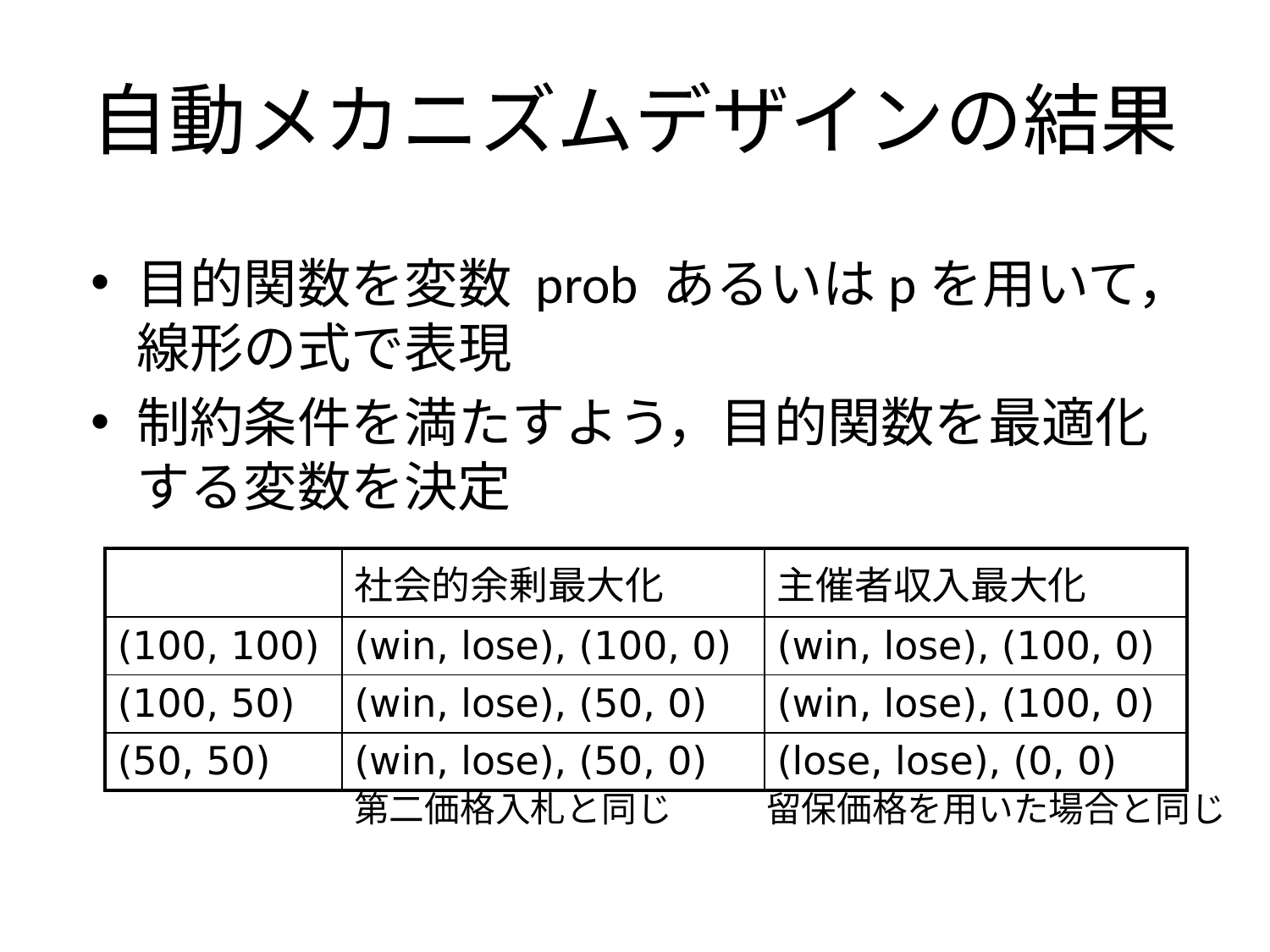

# 自動メカニズムデザインの結果
目的関数を変数 prob あるいはpを用いて，線形の式で表現
制約条件を満たすよう，目的関数を最適化する変数を決定
|  | 社会的余剰最大化 | 主催者収入最大化 |
| --- | --- | --- |
| (100, 100) | (win, lose), (100, 0) | (win, lose), (100, 0) |
| (100, 50) | (win, lose), (50, 0) | (win, lose), (100, 0) |
| (50, 50) | (win, lose), (50, 0) | (lose, lose), (0, 0) |
第二価格入札と同じ
留保価格を用いた場合と同じ